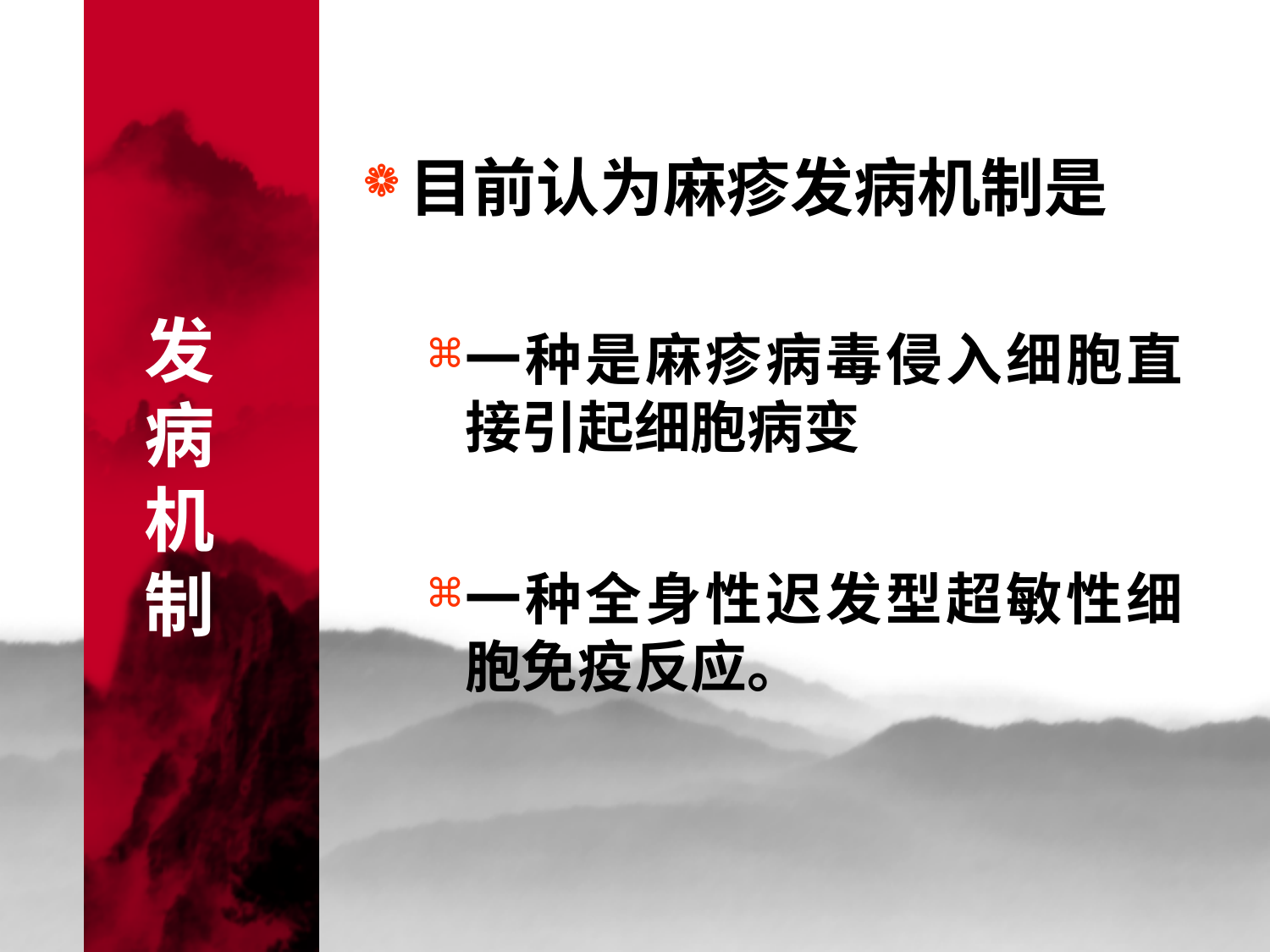

# 发 病 机 制

目前认为麻疹发病机制是

一种是麻疹病毒侵入细胞直接引起细胞病变

一种全身性迟发型超敏性细胞免疫反应。